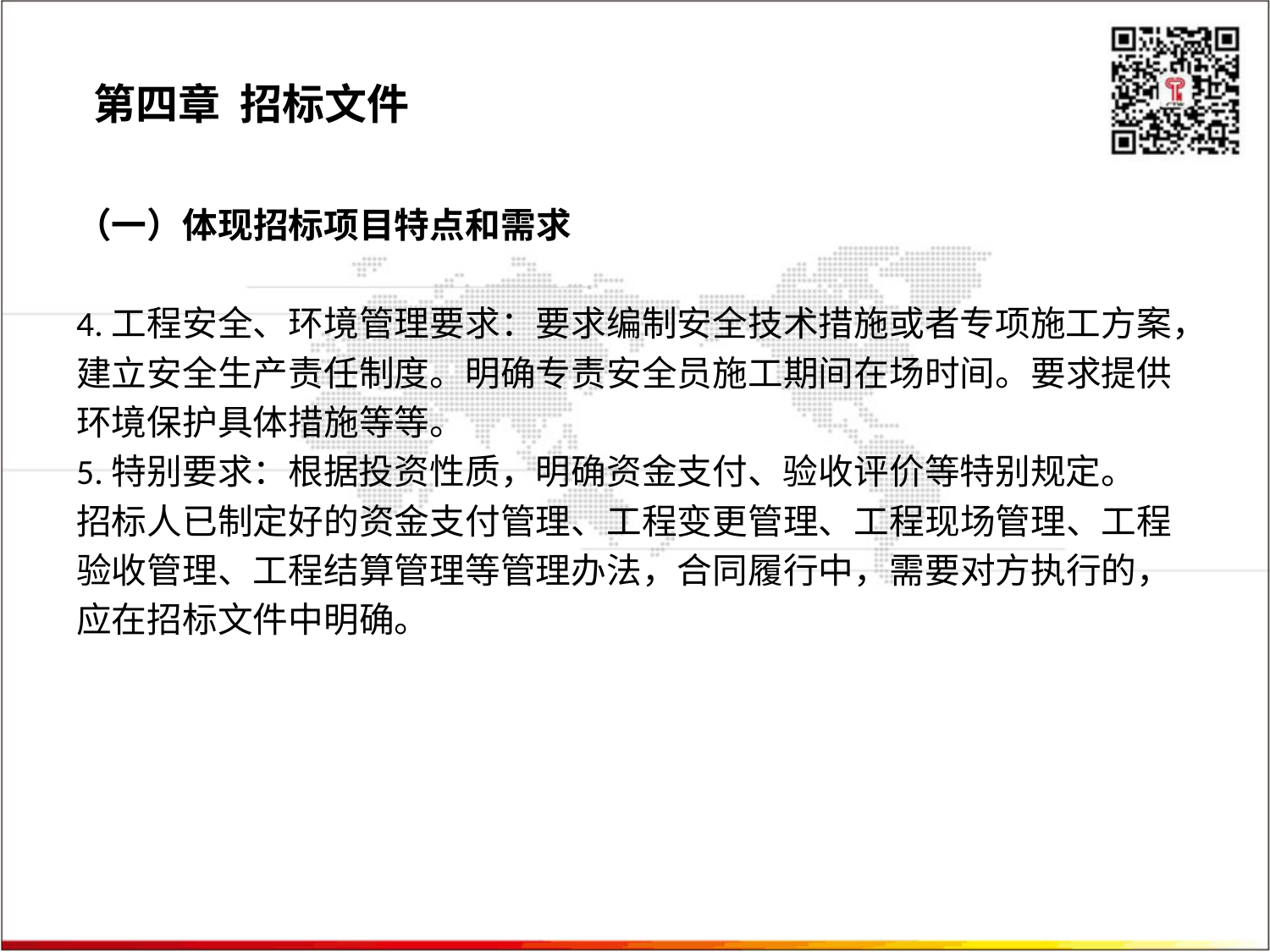

第四章  招标文件
（一）体现招标项目特点和需求

4.工程安全、环境管理要求：要求编制安全技术措施或者专项施工方案，建立安全生产责任制度。明确专责安全员施工期间在场时间。要求提供环境保护具体措施等等。
5.特别要求：根据投资性质，明确资金支付、验收评价等特别规定。
招标人已制定好的资金支付管理、工程变更管理、工程现场管理、工程验收管理、工程结算管理等管理办法，合同履行中，需要对方执行的，应在招标文件中明确。